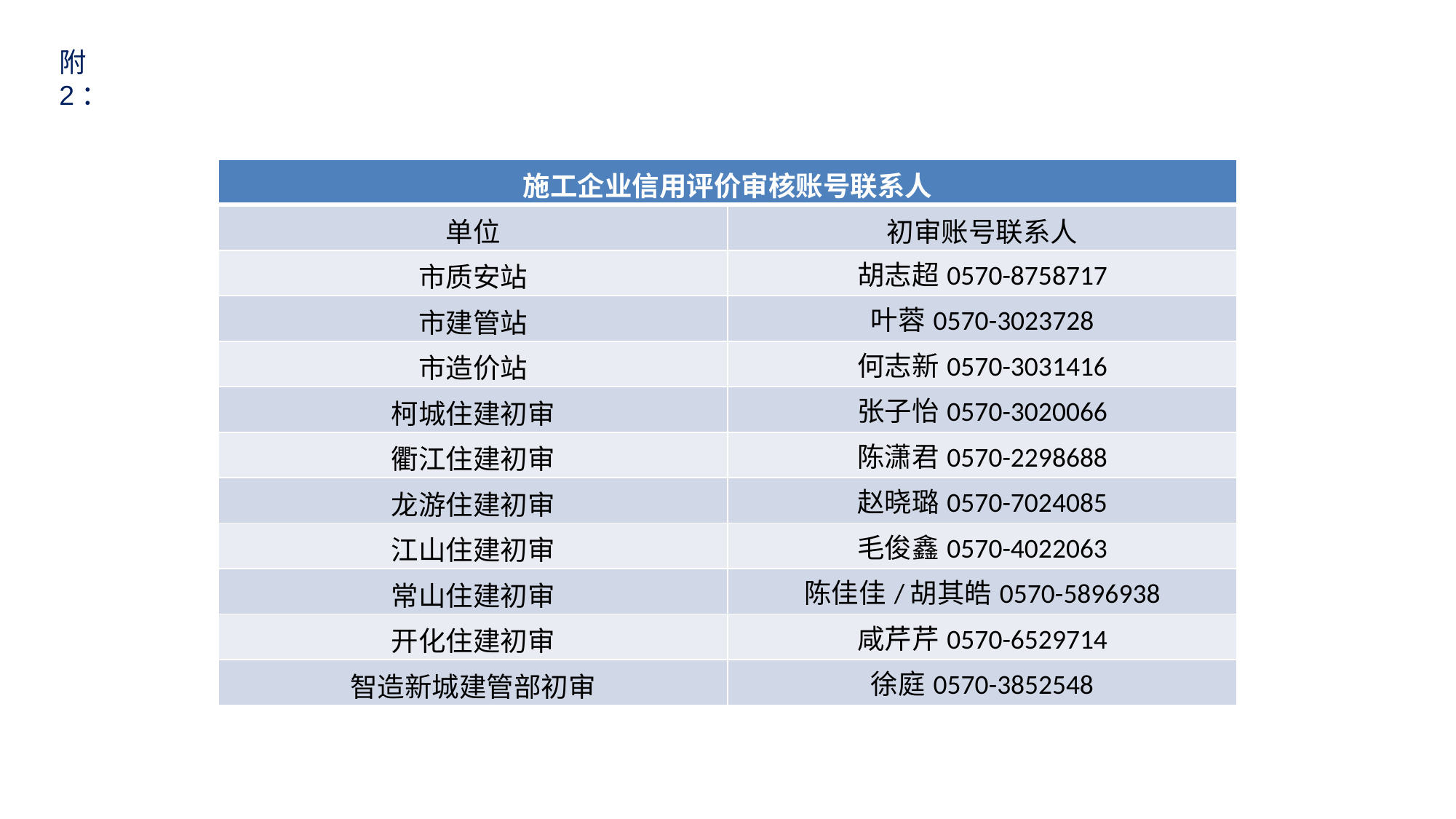

附2：
| 施工企业信用评价审核账号联系人 |  |
| --- | --- |
| 单位 | 初审账号联系人 |
| 市质安站 | 胡志超0570-8758717 |
| 市建管站 | 叶蓉0570-3023728 |
| 市造价站 | 何志新0570-3031416 |
| 柯城住建初审 | 张子怡0570-3020066 |
| 衢江住建初审 | 陈潇君0570-2298688 |
| 龙游住建初审 | 赵晓璐0570-7024085 |
| 江山住建初审 | 毛俊鑫0570-4022063 |
| 常山住建初审 | 陈佳佳/胡其皓0570-5896938 |
| 开化住建初审 | 咸芹芹0570-6529714 |
| 智造新城建管部初审 | 徐庭0570-3852548 |